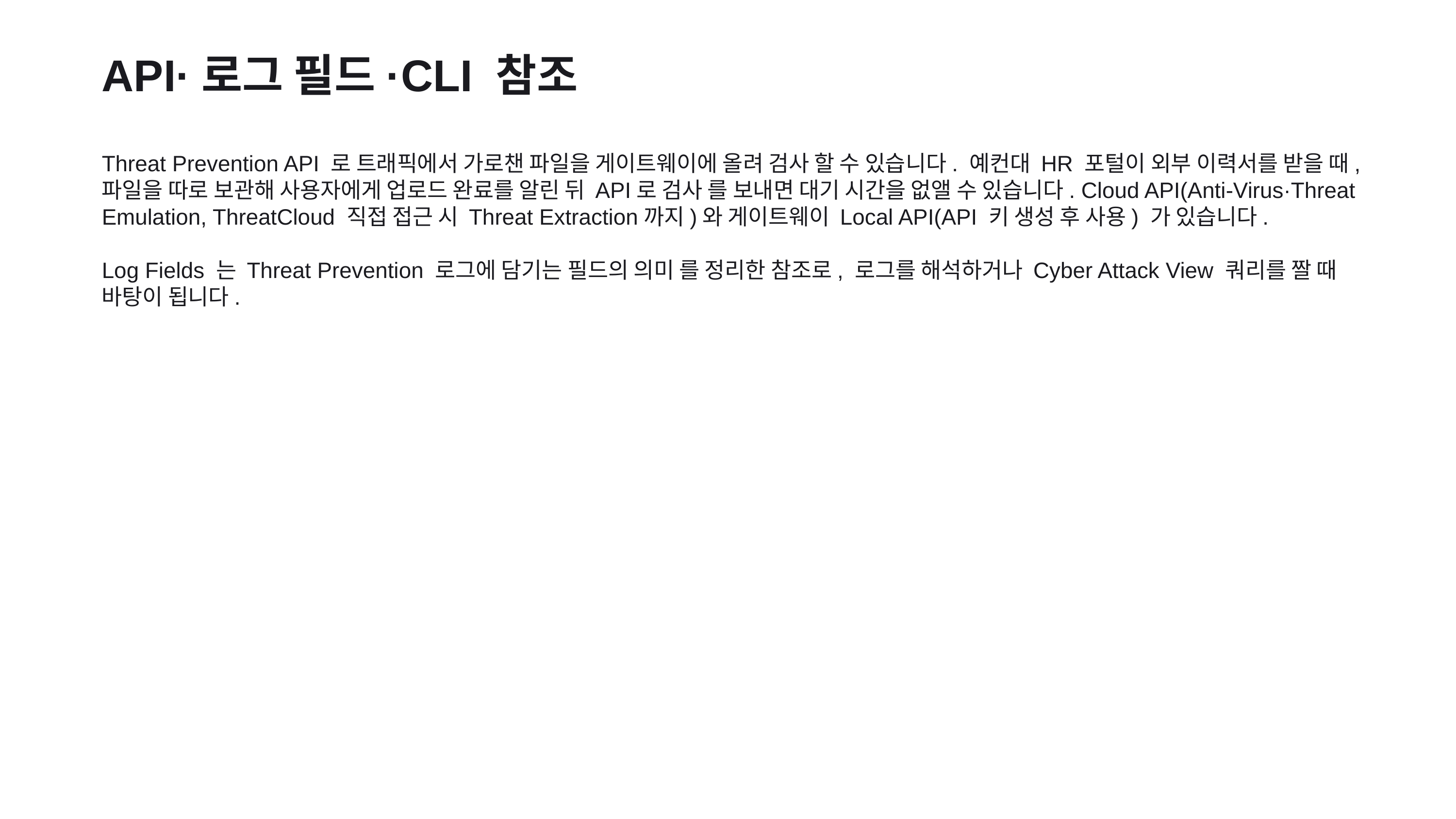

API·로그 필드·CLI 참조
Threat Prevention API 로 트래픽에서 가로챈 파일을 게이트웨이에 올려 검사 할 수 있습니다. 예컨대 HR 포털이 외부 이력서를 받을 때, 파일을 따로 보관해 사용자에게 업로드 완료를 알린 뒤 API로 검사 를 보내면 대기 시간을 없앨 수 있습니다. Cloud API(Anti-Virus·Threat Emulation, ThreatCloud 직접 접근 시 Threat Extraction까지)와 게이트웨이 Local API(API 키 생성 후 사용) 가 있습니다.

Log Fields 는 Threat Prevention 로그에 담기는 필드의 의미 를 정리한 참조로, 로그를 해석하거나 Cyber Attack View 쿼리를 짤 때 바탕이 됩니다.